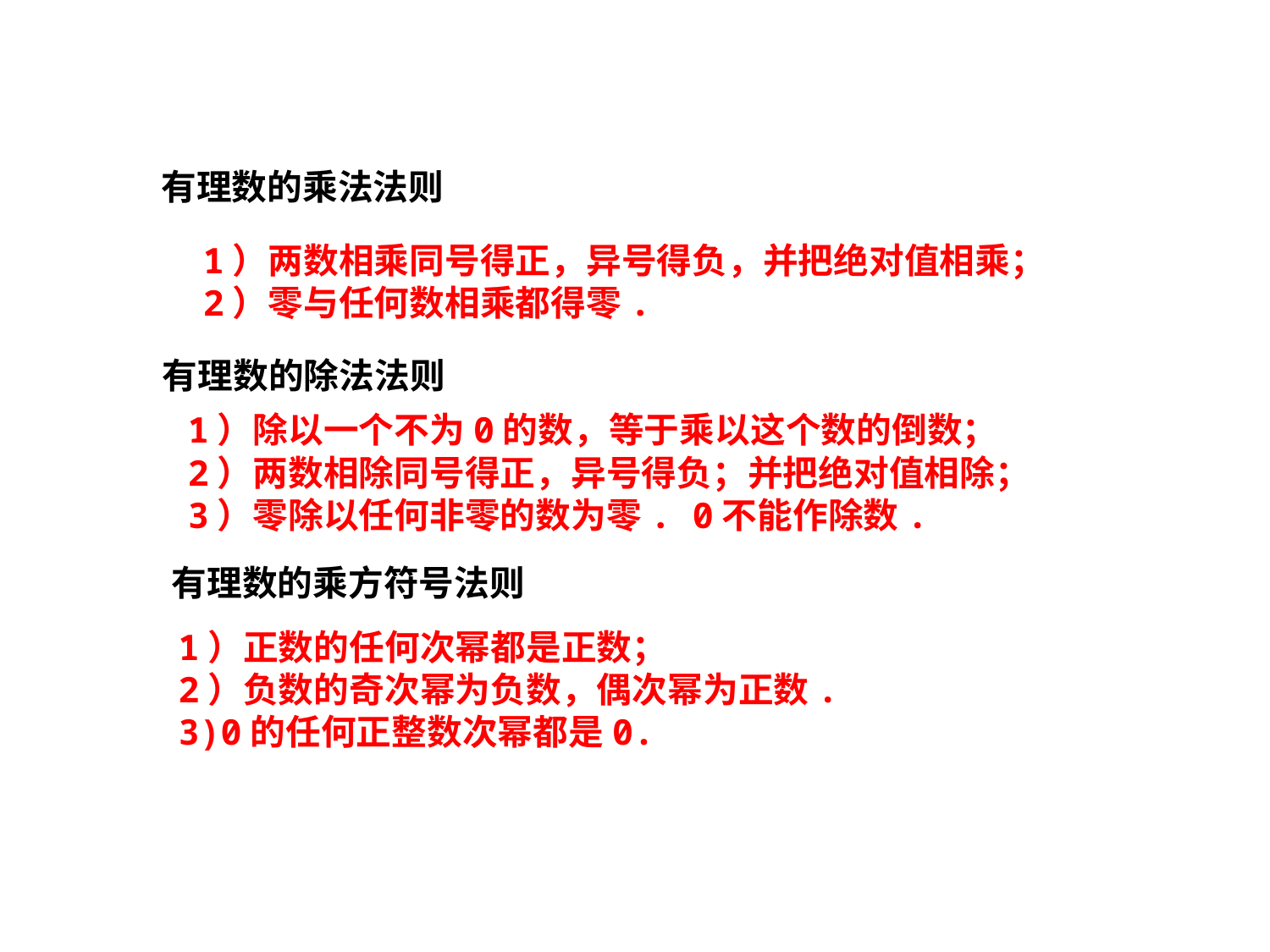

有理数的乘法法则
1）两数相乘同号得正，异号得负，并把绝对值相乘；
2）零与任何数相乘都得零.
有理数的除法法则
1）除以一个不为0的数，等于乘以这个数的倒数；
2）两数相除同号得正，异号得负；并把绝对值相除；
3）零除以任何非零的数为零. 0不能作除数.
 有理数的乘方符号法则
1）正数的任何次幂都是正数；
2）负数的奇次幂为负数，偶次幂为正数.
3)0的任何正整数次幂都是0.